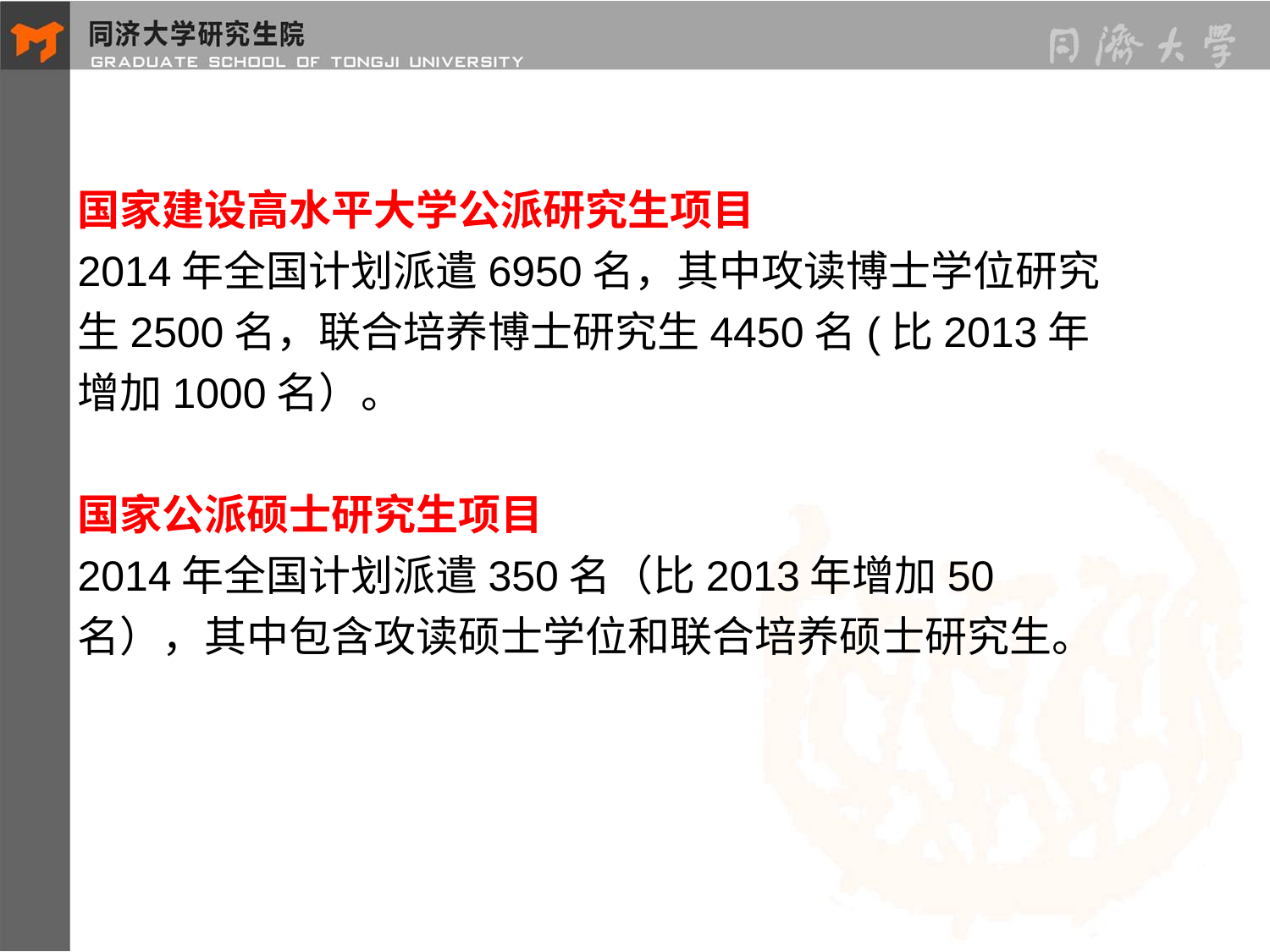

国家建设高水平大学公派研究生项目
2014年全国计划派遣6950名，其中攻读博士学位研究生2500名，联合培养博士研究生4450名(比2013年增加1000名）。

国家公派硕士研究生项目
2014年全国计划派遣350名（比2013年增加50名），其中包含攻读硕士学位和联合培养硕士研究生。

3